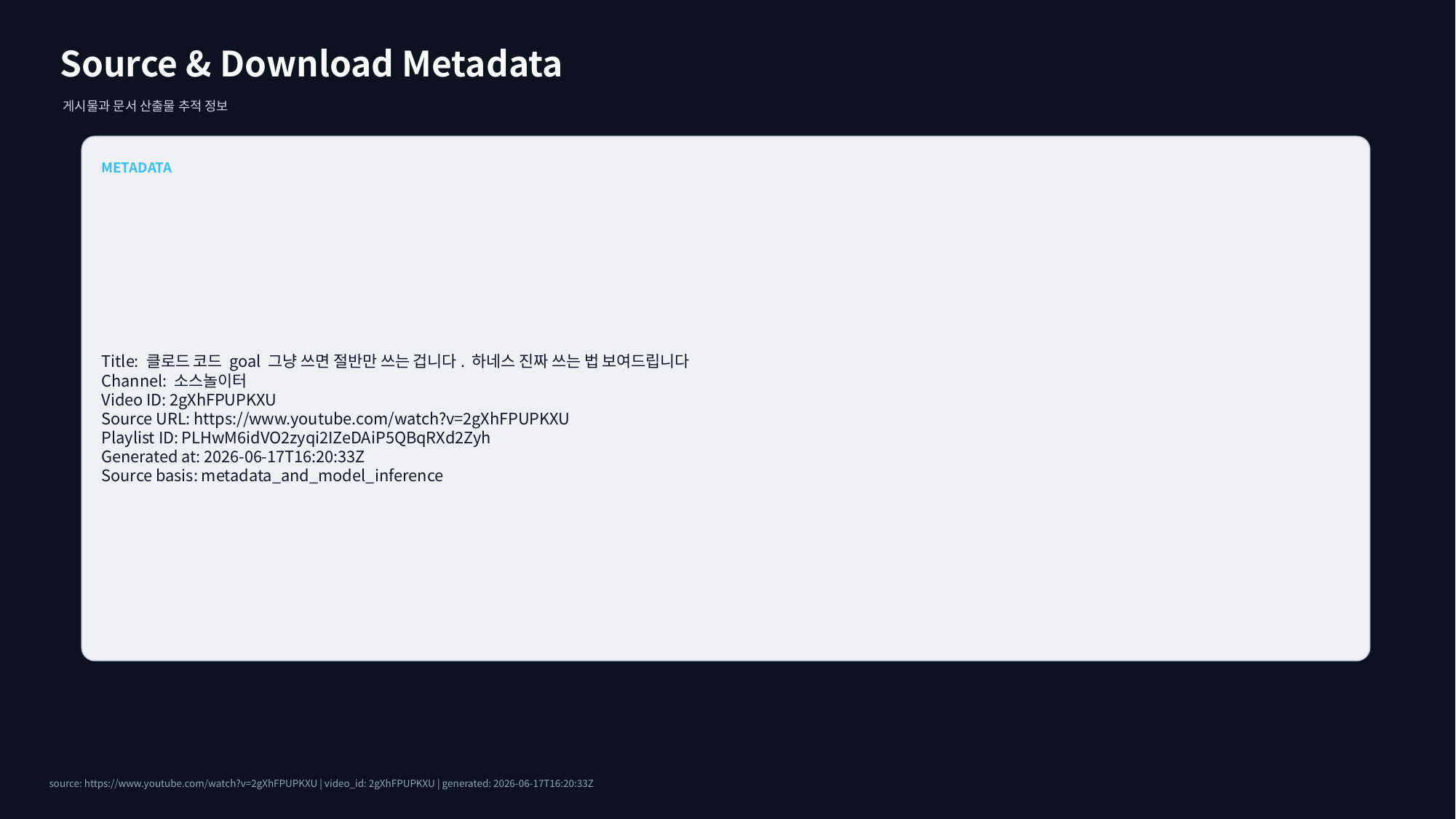

Source & Download Metadata
게시물과 문서 산출물 추적 정보

METADATA
Title: 클로드 코드 goal 그냥 쓰면 절반만 쓰는 겁니다. 하네스 진짜 쓰는 법 보여드립니다
Channel: 소스놀이터
Video ID: 2gXhFPUPKXU
Source URL: https://www.youtube.com/watch?v=2gXhFPUPKXU
Playlist ID: PLHwM6idVO2zyqi2IZeDAiP5QBqRXd2Zyh
Generated at: 2026-06-17T16:20:33Z
Source basis: metadata_and_model_inference
source: https://www.youtube.com/watch?v=2gXhFPUPKXU | video_id: 2gXhFPUPKXU | generated: 2026-06-17T16:20:33Z